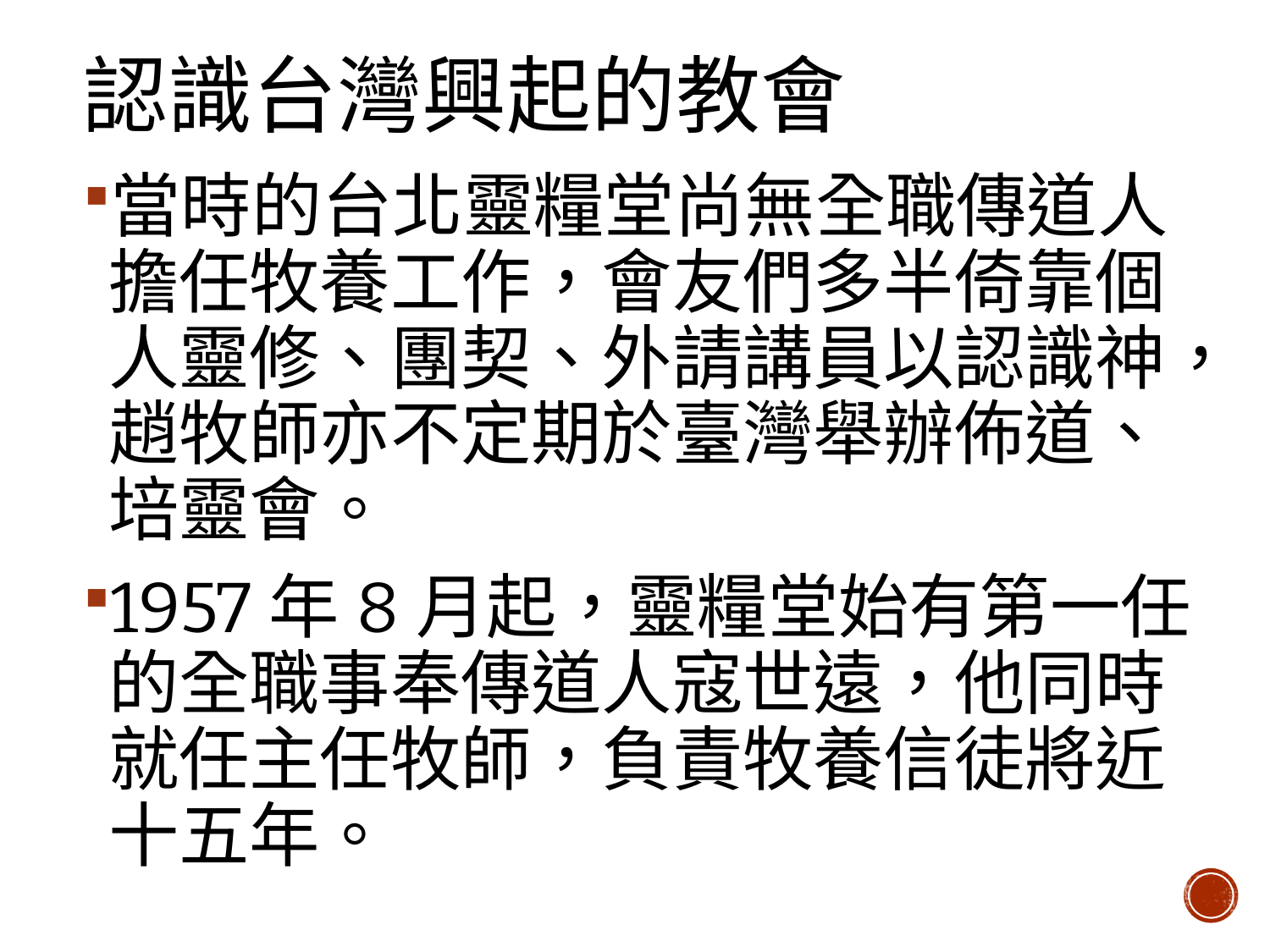

# 認識台灣興起的教會
當時的台北靈糧堂尚無全職傳道人擔任牧養工作，會友們多半倚靠個人靈修、團契、外請講員以認識神，趙牧師亦不定期於臺灣舉辦佈道、培靈會。
1957年8月起，靈糧堂始有第一任的全職事奉傳道人寇世遠，他同時就任主任牧師，負責牧養信徒將近十五年。